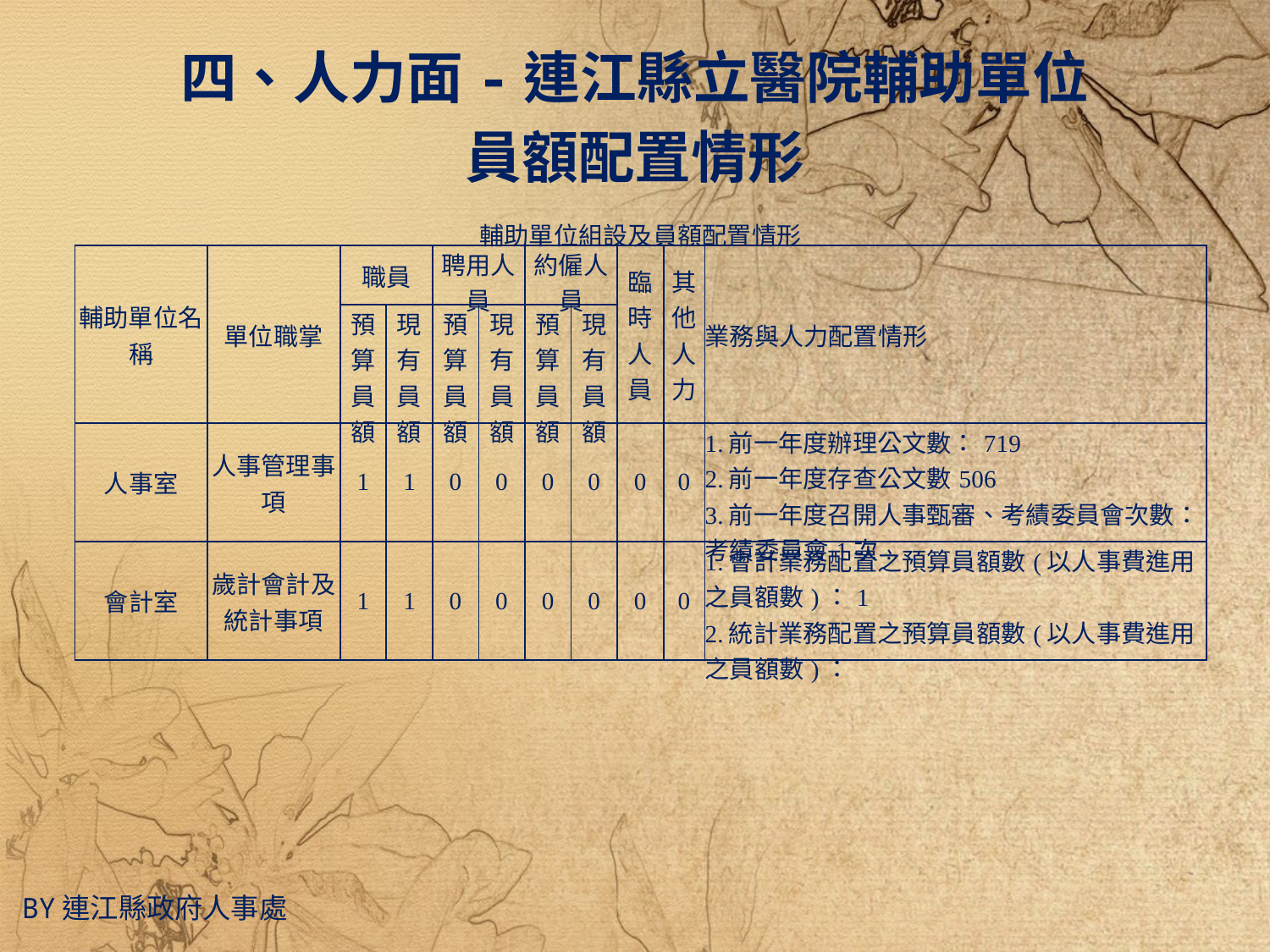

四、人力面-連江縣立醫院輔助單位
員額配置情形
| 輔助單位組設及員額配置情形 |  |  |  |  |  |  |  |  |  |  |
| --- | --- | --- | --- | --- | --- | --- | --- | --- | --- | --- |
| 輔助單位名稱 | 單位職掌 | 職員 |  | 聘用人員 |  | 約僱人員 |  | 臨時人員 | 其他人力 | 業務與人力配置情形 |
|  |  | 預算員額 | 現有員額 | 預算員額 | 現有員額 | 預算員額 | 現有員額 |  |  |  |
| 人事室 | 人事管理事項 | 1 | 1 | 0 | 0 | 0 | 0 | 0 | 0 | 1.前一年度辦理公文數：719 2.前一年度存查公文數506 3.前一年度召開人事甄審、考績委員會次數：考績委員會1次. |
| 會計室 | 歲計會計及統計事項 | 1 | 1 | 0 | 0 | 0 | 0 | 0 | 0 | 1.會計業務配置之預算員額數(以人事費進用之員額數)：1 2.統計業務配置之預算員額數(以人事費進用之員額數)： |
By連江縣政府人事處